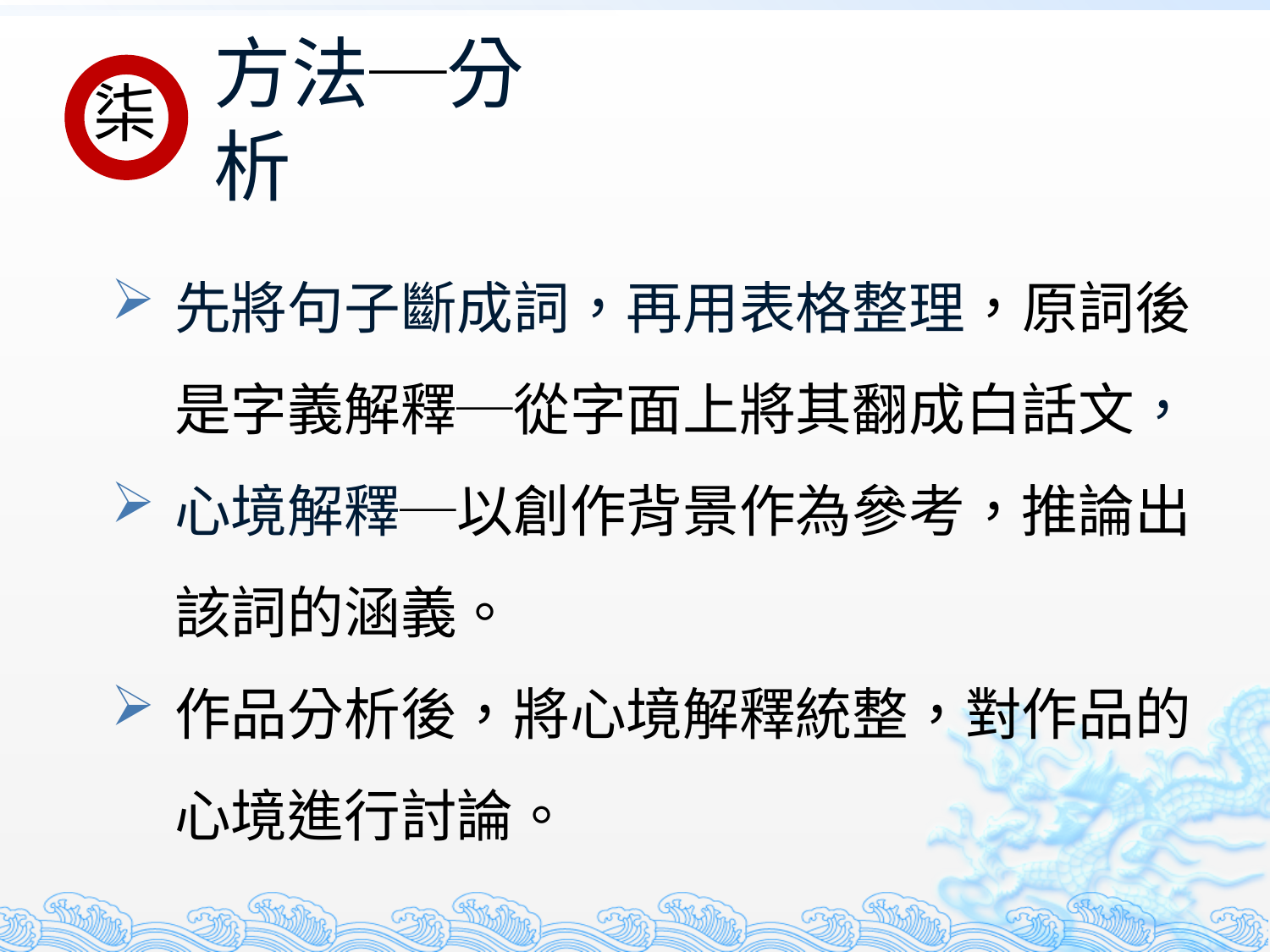

方法─分析

柒
先將句子斷成詞，再用表格整理，原詞後是字義解釋─從字面上將其翻成白話文，
心境解釋─以創作背景作為參考，推論出該詞的涵義。
作品分析後，將心境解釋統整，對作品的心境進行討論。